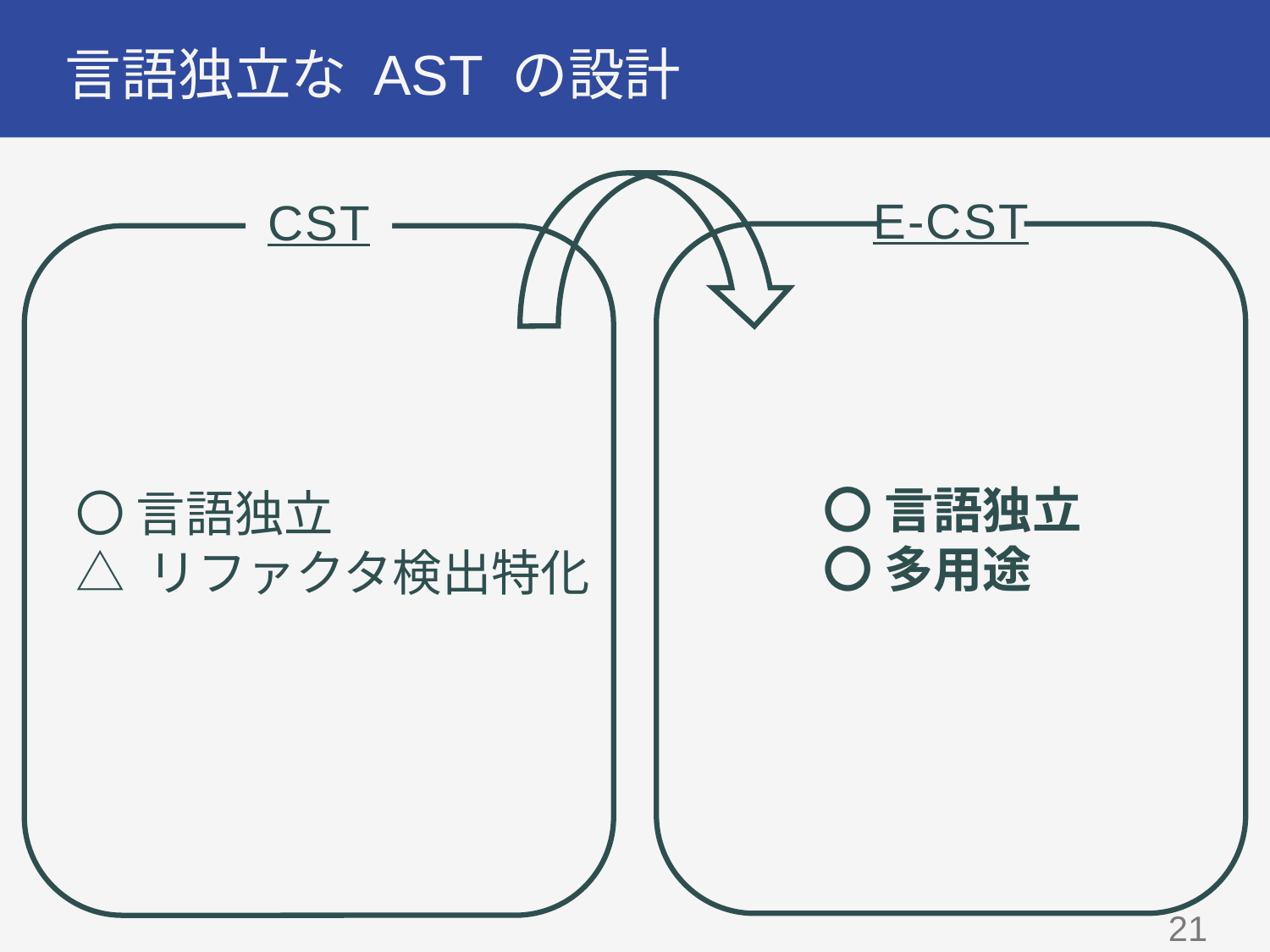

# 言語独立な AST の設計

E-CST
CST

〇 言語独立
〇 多用途
〇 言語独立
△ リファクタ検出特化
21